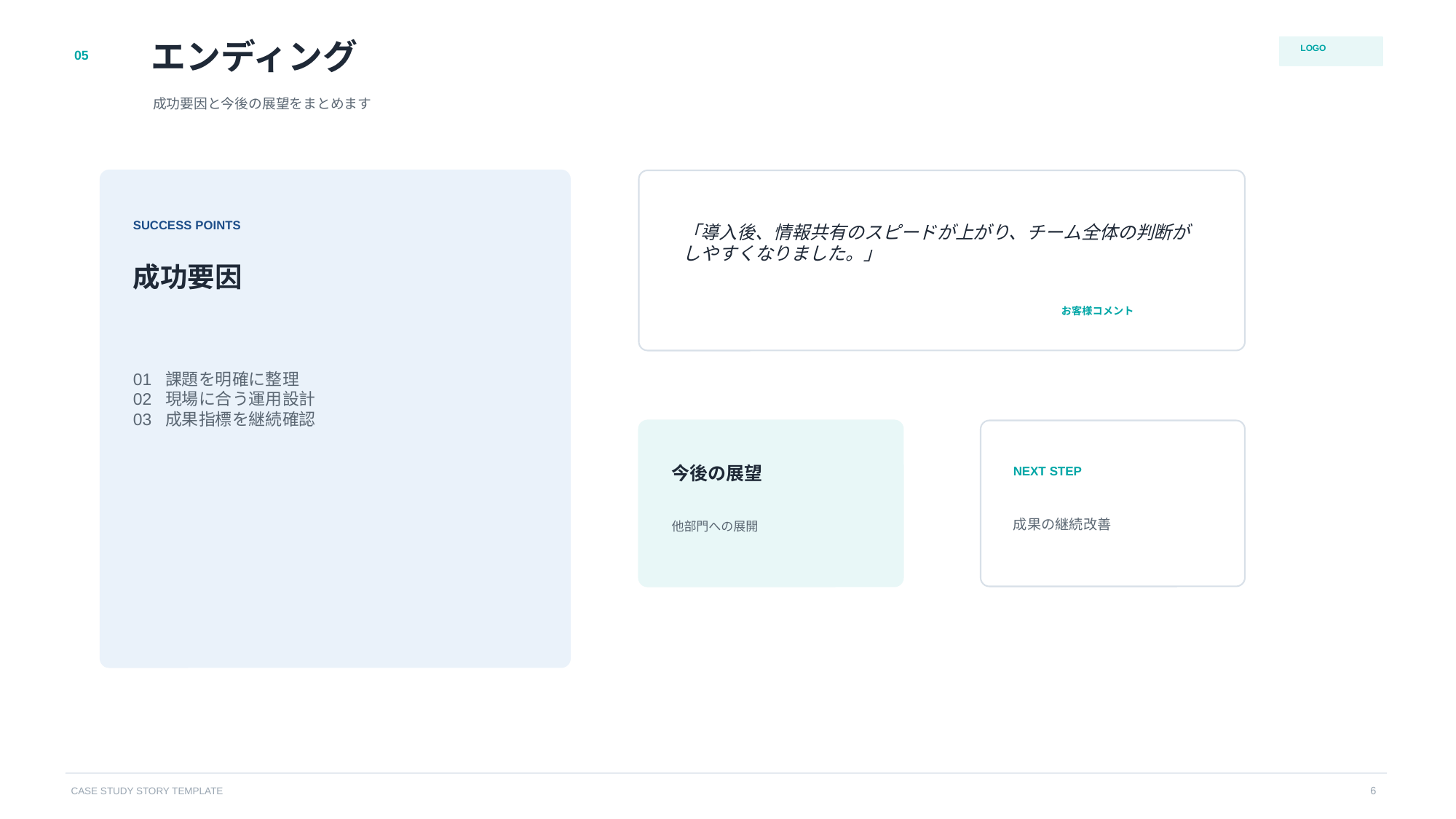

エンディング

05
LOGO
成功要因と今後の展望をまとめます

SUCCESS POINTS
「導入後、情報共有のスピードが上がり、チーム全体の判断がしやすくなりました。」
成功要因
お客様コメント
01  課題を明確に整理
02  現場に合う運用設計
03  成果指標を継続確認

今後の展望
NEXT STEP
成果の継続改善
他部門への展開
6